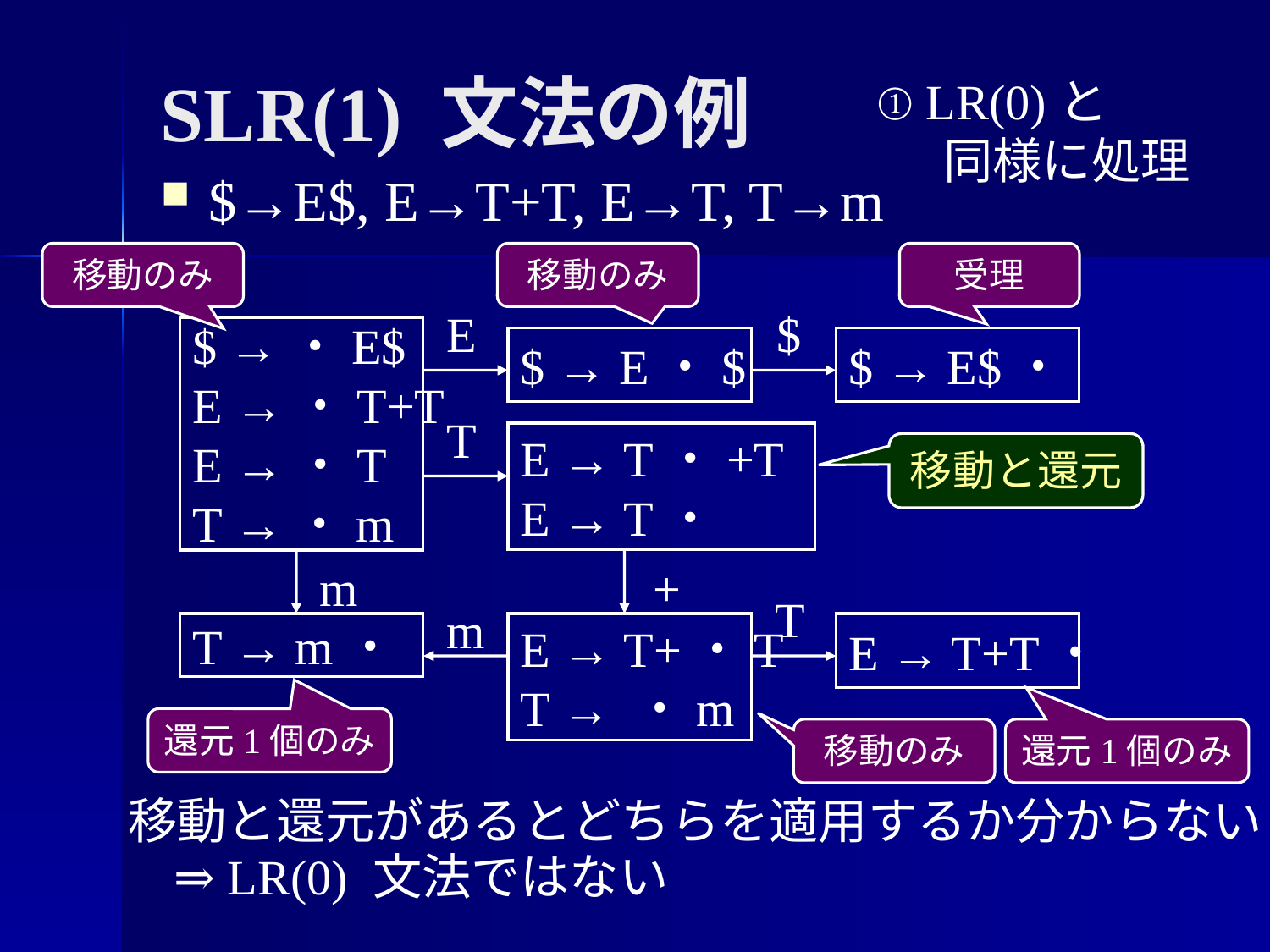

# SLR(1) 文法の例
① LR(0)と
     同様に処理
$→E$, E→T+T, E→T, T→m
移動のみ
移動のみ
受理
還元1個のみ
移動のみ
還元1個のみ
E
$ → E・$

$
$ → E$・

$ →・E$
E →・T+T
E →・T
T →・m
T
E → T・+T
E → T・

移動と還元

m
T → m・

+
E → T+・T
T → ・m
T
E → T+T・

m

移動と還元があるとどちらを適用するか分からない
⇒ LR(0) 文法ではない